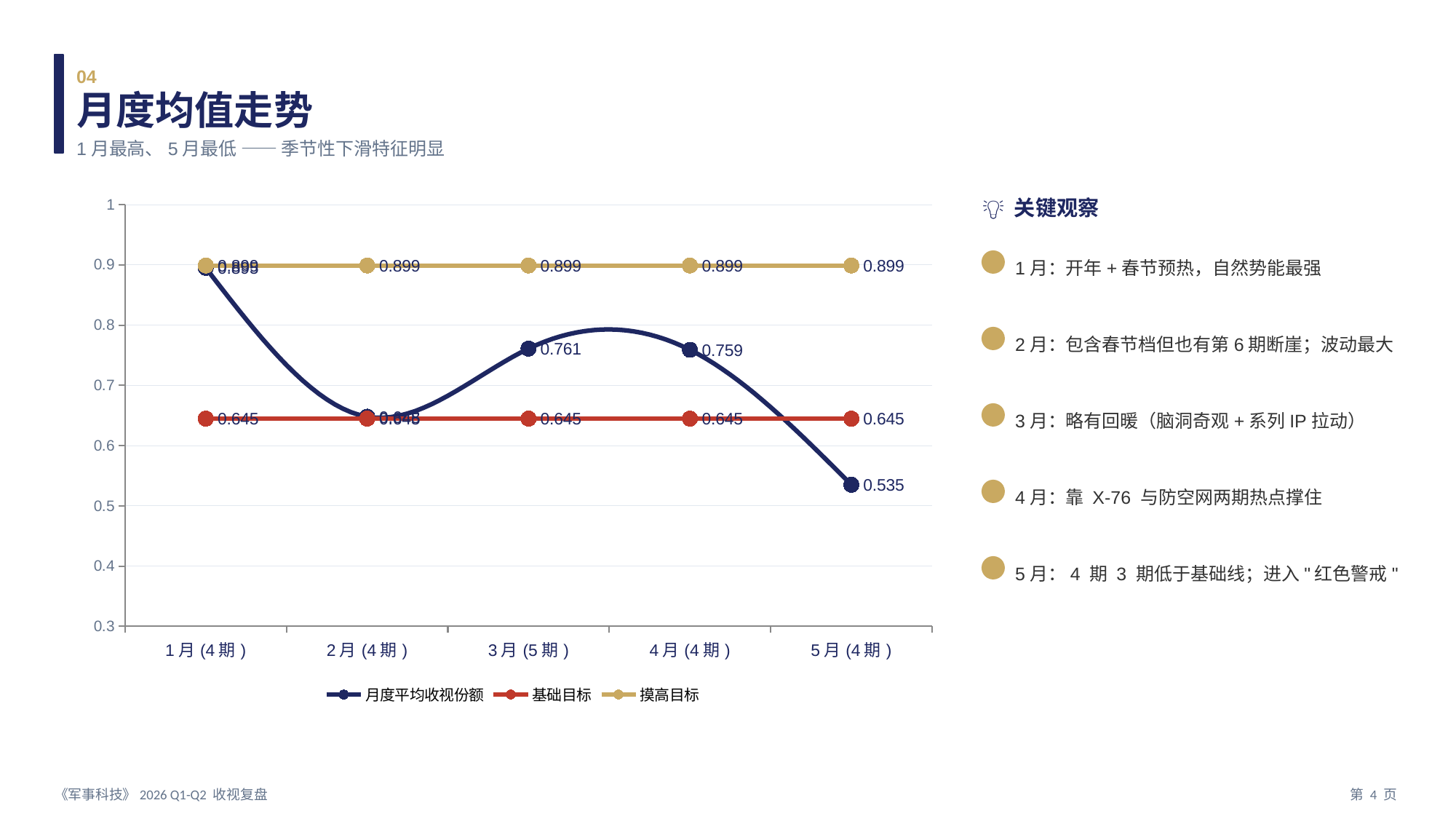

04

月度均值走势
1月最高、5月最低 —— 季节性下滑特征明显

### Chart

| Category | 月度平均收视份额 | 基础目标 | 摸高目标 |
|---|---|---|---|
| 1月(4期) | 0.895 | 0.6448 | 0.8989 |
| 2月(4期) | 0.648 | 0.6448 | 0.8989 |
| 3月(5期) | 0.761 | 0.6448 | 0.8989 |
| 4月(4期) | 0.759 | 0.6448 | 0.8989 |
| 5月(4期) | 0.535 | 0.6448 | 0.8989 |
💡 关键观察
1月：开年+春节预热，自然势能最强

2月：包含春节档但也有第6期断崖；波动最大

3月：略有回暖（脑洞奇观+系列IP拉动）

4月：靠 X-76 与防空网两期热点撑住

5月：4 期 3 期低于基础线；进入"红色警戒"

《军事科技》2026 Q1-Q2 收视复盘
第 4 页